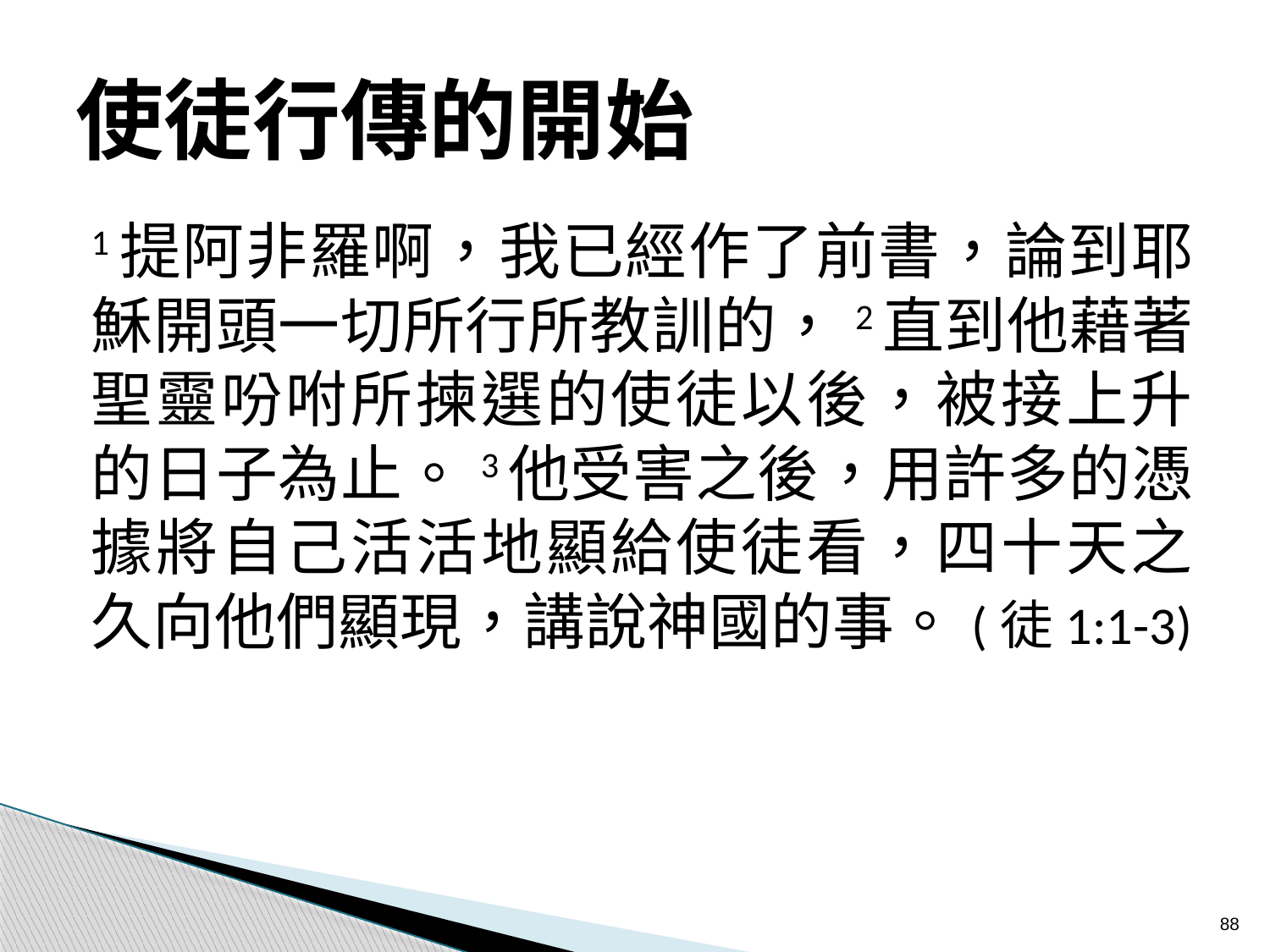

# 使徒行傳的開始
1提阿非羅啊，我已經作了前書，論到耶穌開頭一切所行所教訓的，2直到他藉著聖靈吩咐所揀選的使徒以後，被接上升的日子為止。3他受害之後，用許多的憑據將自己活活地顯給使徒看，四十天之久向他們顯現，講說神國的事。(徒1:1-3)
88